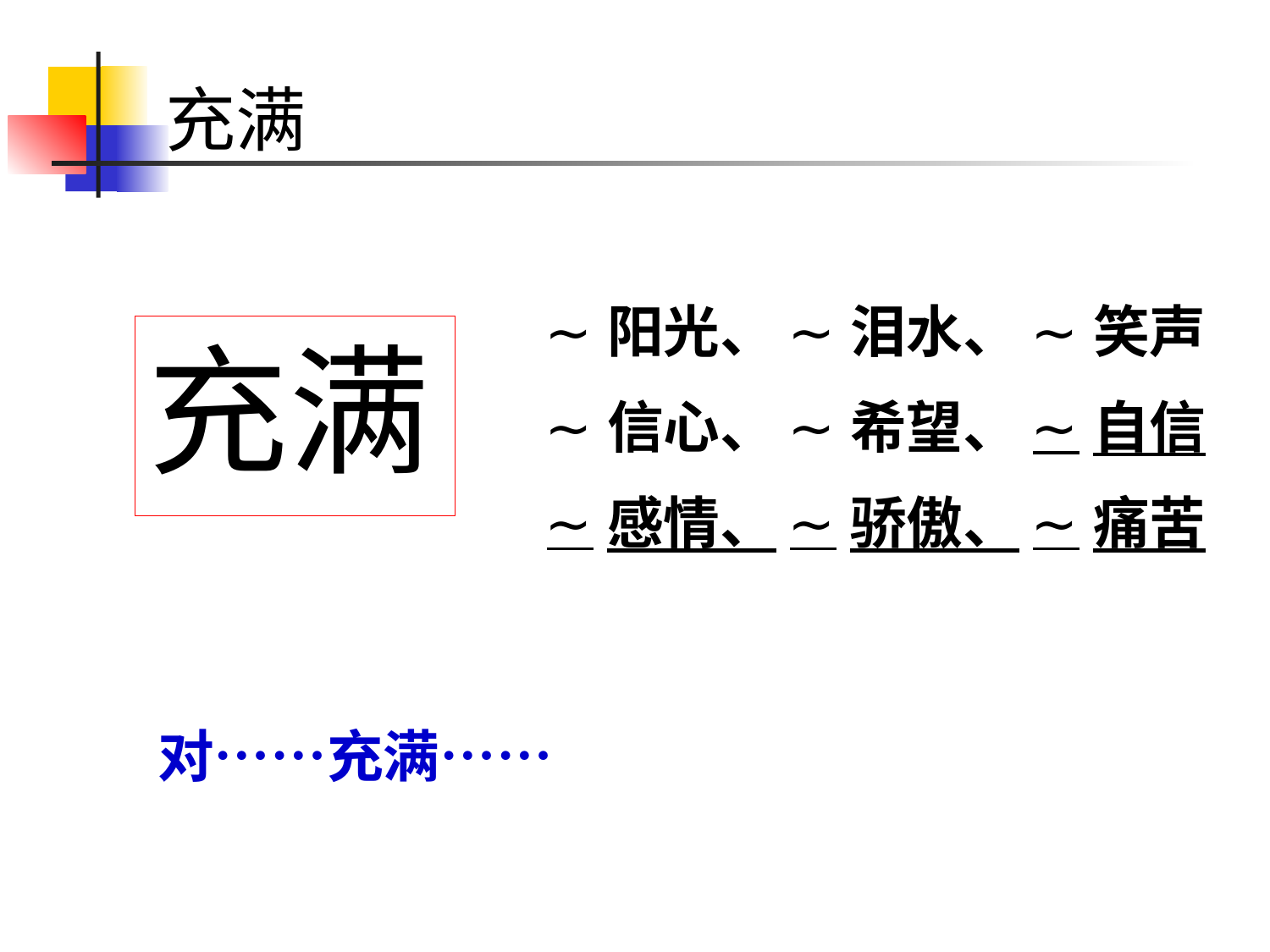

# 充满
~阳光、~泪水、~笑声
~信心、~希望、~自信
~感情、~骄傲、~痛苦
充满
对……充满……